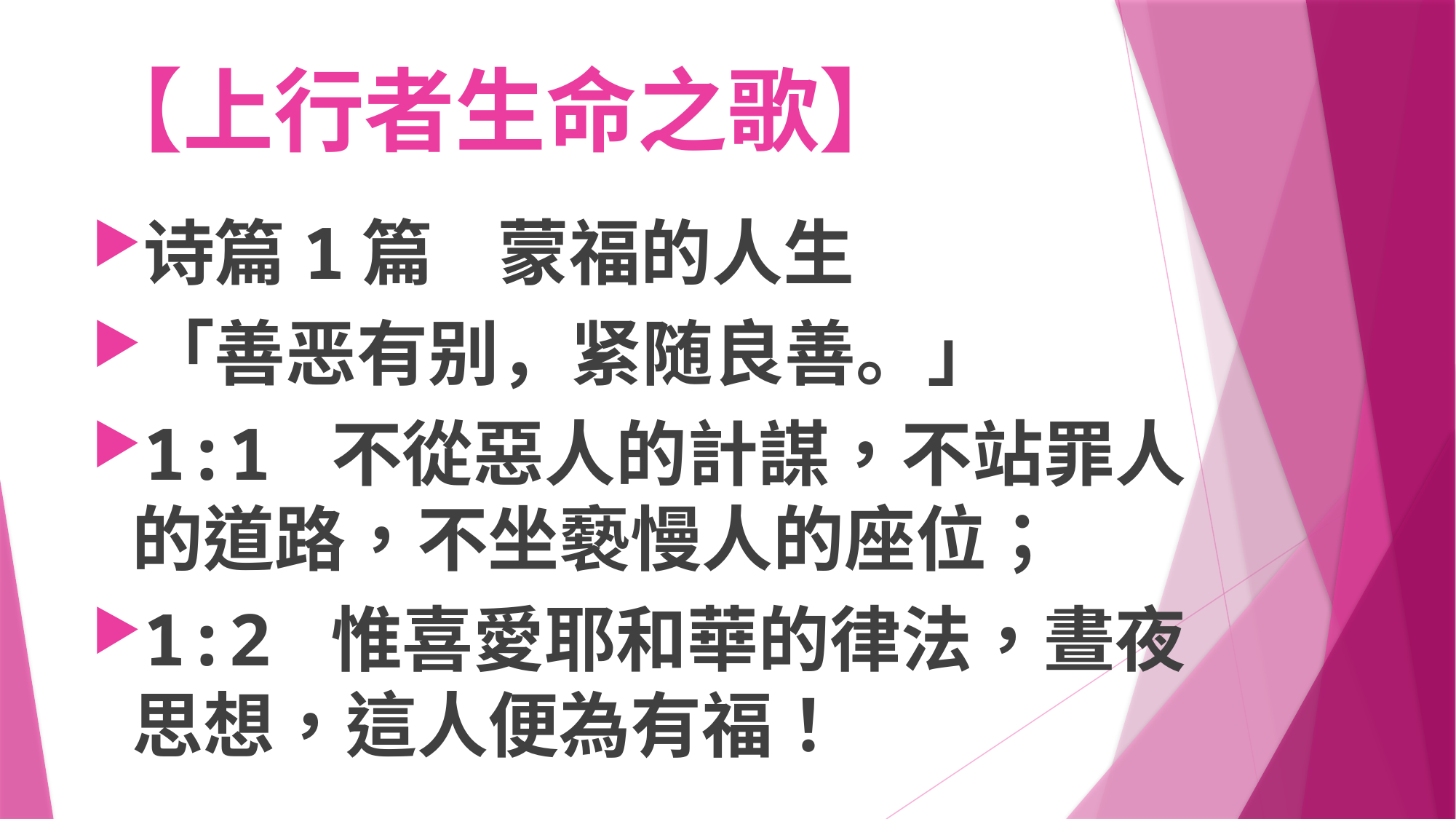

# 【上行者生命之歌】
诗篇1篇    蒙福的人生
「善恶有别，紧随良善。」
1:1 不從惡人的計謀，不站罪人的道路，不坐褻慢人的座位；
1:2 惟喜愛耶和華的律法，晝夜思想，這人便為有福！